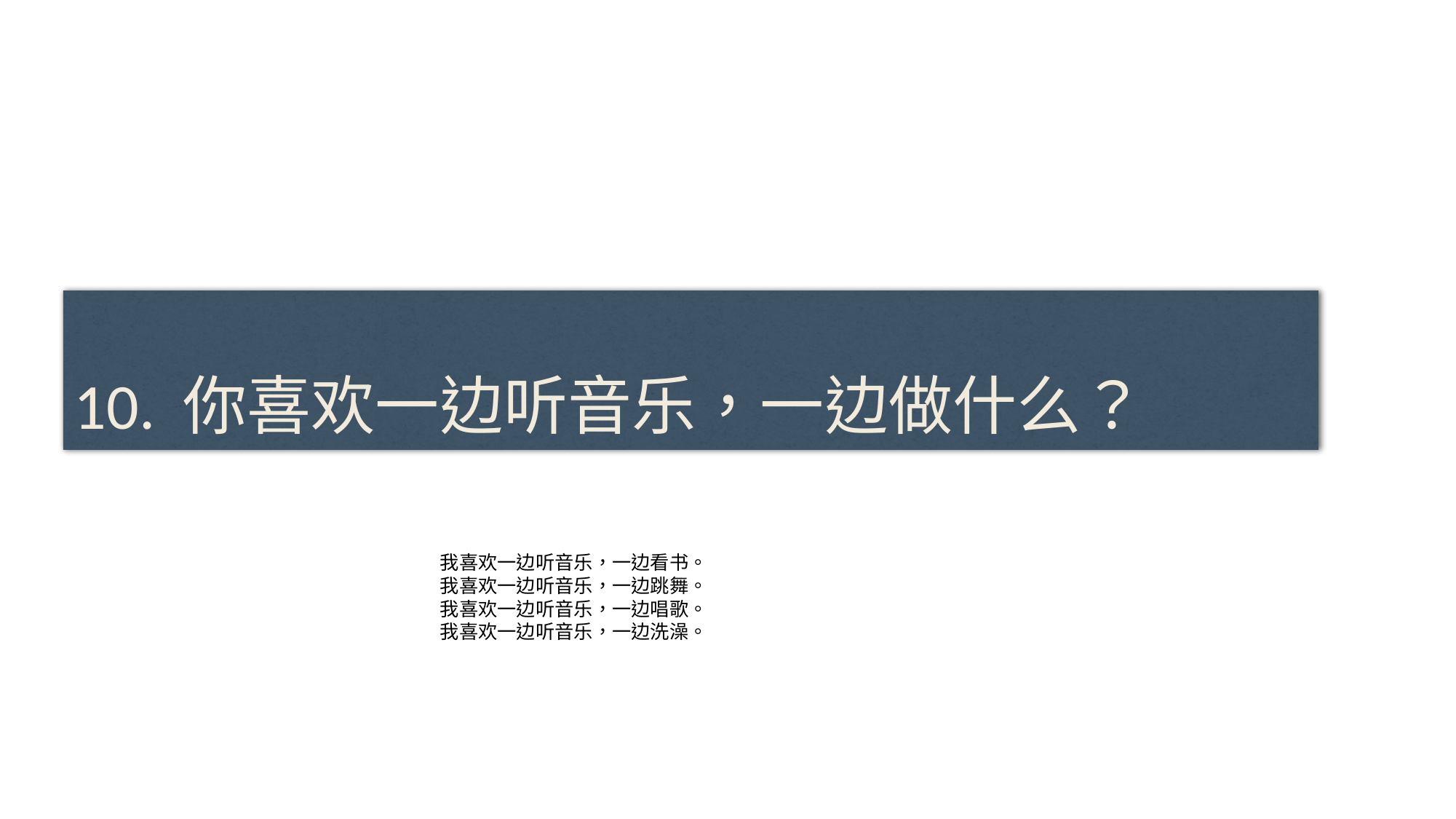

#

10. 你喜欢一边听音乐，一边做什么？
我喜欢一边听音乐，一边看书。
我喜欢一边听音乐，一边跳舞。
我喜欢一边听音乐，一边唱歌。
我喜欢一边听音乐，一边洗澡。